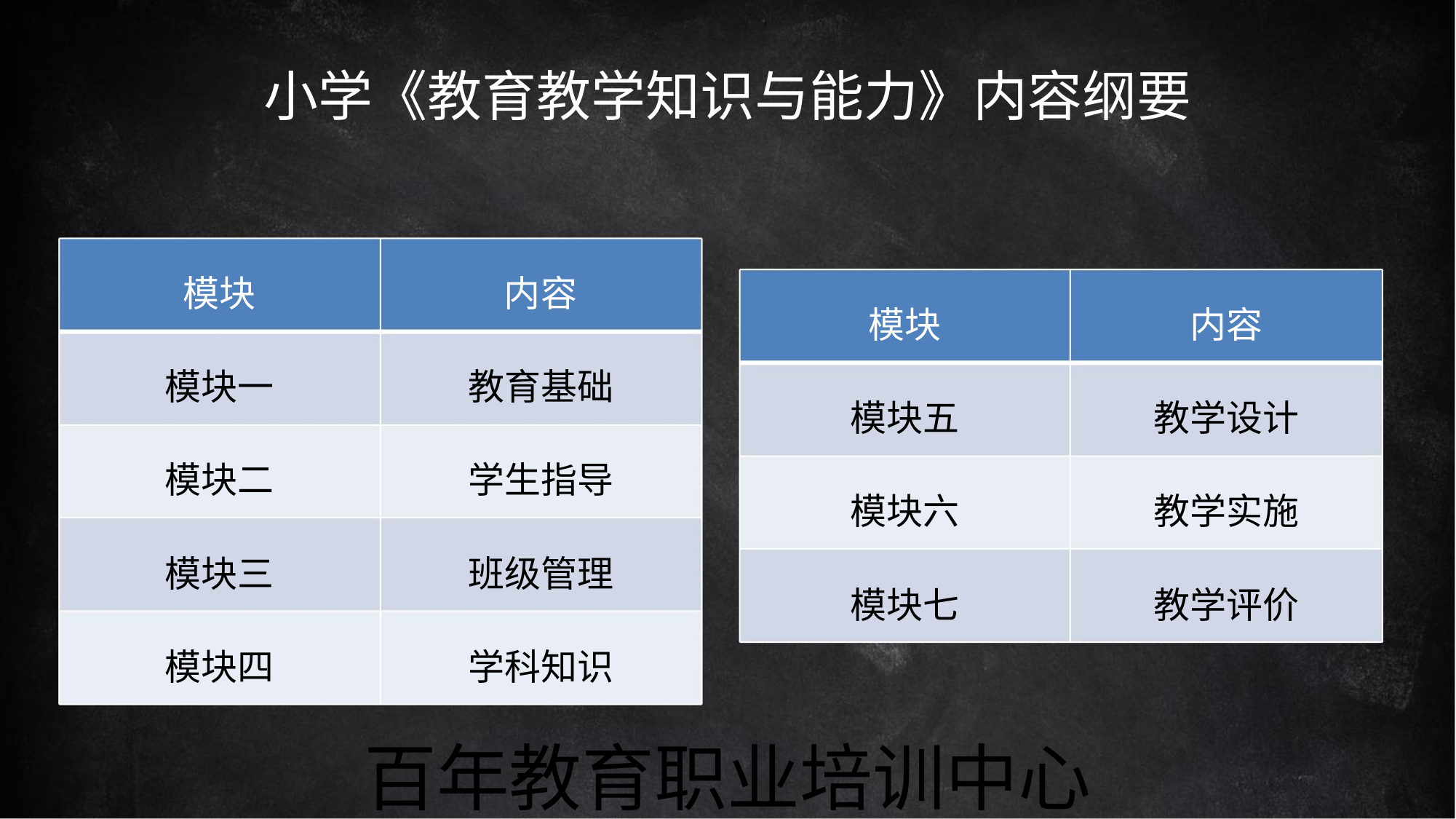

小学《教育教学知识与能力》内容纲要
模块
内容
模块
内容
模块一
模块二
模块三
模块四
教育基础
学生指导
班级管理
学科知识
模块五
模块六
模块七
教学设计
教学实施
教学评价
百年教育职业培训中心